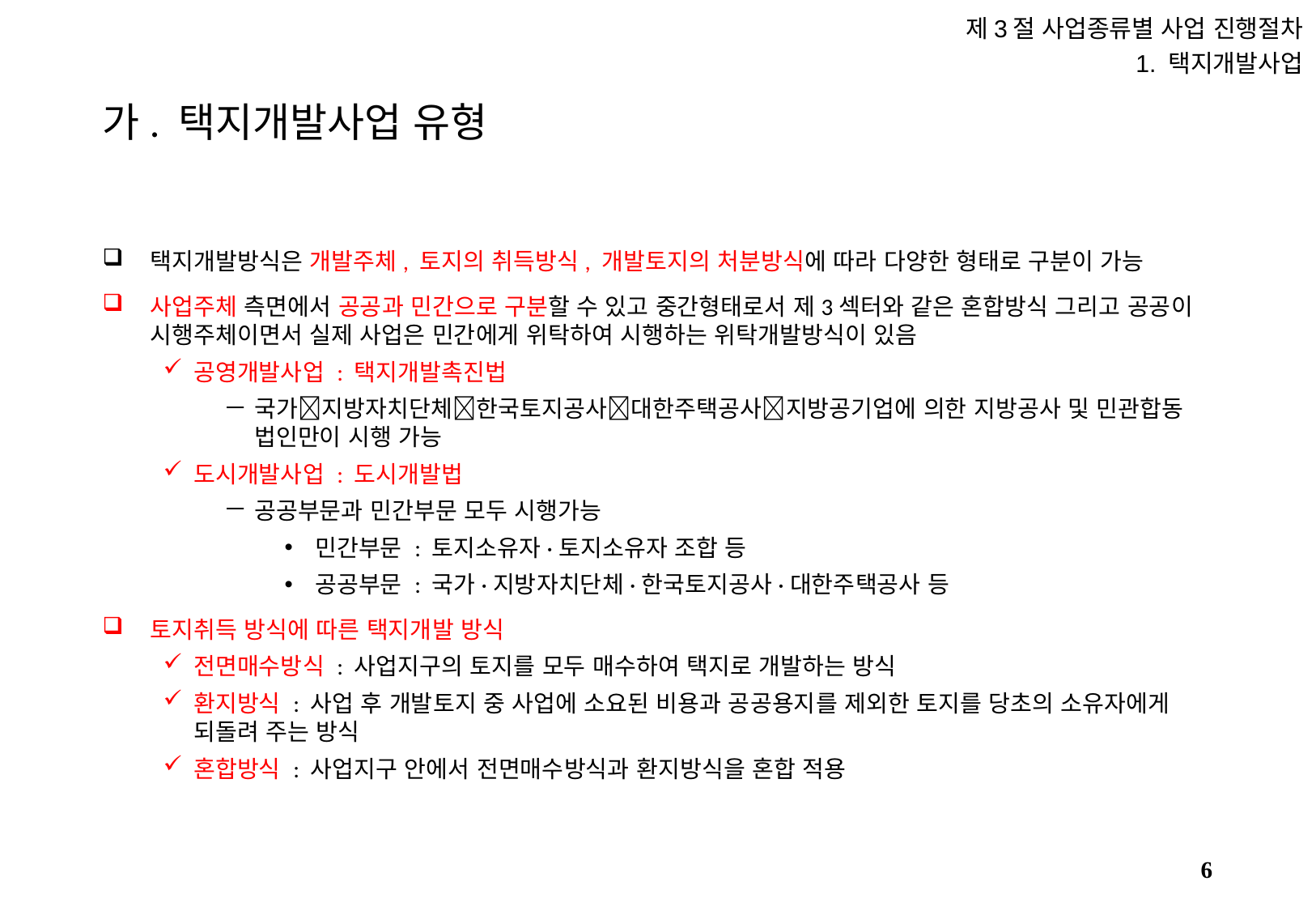

제3절 사업종류별 사업 진행절차
1. 택지개발사업
# 가. 택지개발사업 유형
택지개발방식은 개발주체, 토지의 취득방식, 개발토지의 처분방식에 따라 다양한 형태로 구분이 가능
사업주체 측면에서 공공과 민간으로 구분할 수 있고 중간형태로서 제3섹터와 같은 혼합방식 그리고 공공이 시행주체이면서 실제 사업은 민간에게 위탁하여 시행하는 위탁개발방식이 있음
공영개발사업 : 택지개발촉진법
국가⋅지방자치단체⋅한국토지공사⋅대한주택공사⋅지방공기업에 의한 지방공사 및 민관합동 법인만이 시행 가능
도시개발사업 : 도시개발법
공공부문과 민간부문 모두 시행가능
민간부문 : 토지소유자·토지소유자 조합 등
공공부문 : 국가·지방자치단체·한국토지공사·대한주택공사 등
토지취득 방식에 따른 택지개발 방식
전면매수방식 : 사업지구의 토지를 모두 매수하여 택지로 개발하는 방식
환지방식 : 사업 후 개발토지 중 사업에 소요된 비용과 공공용지를 제외한 토지를 당초의 소유자에게 되돌려 주는 방식
혼합방식 : 사업지구 안에서 전면매수방식과 환지방식을 혼합 적용

6